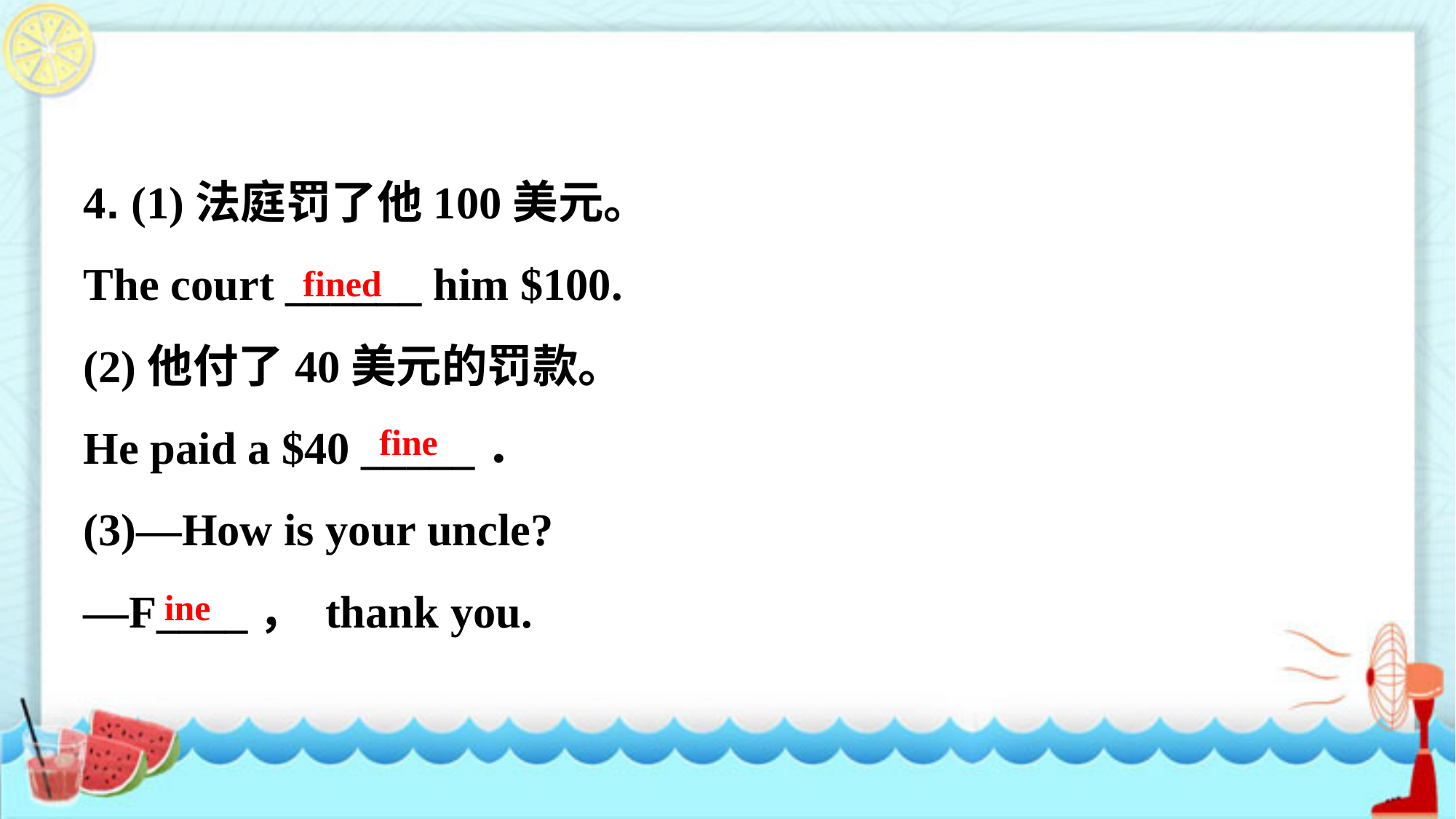

4. (1)法庭罚了他100美元。
The court ______ him $100.
(2)他付了40美元的罚款。
He paid a $40 _____．
(3)—How is your uncle?
—F____， thank you.
fined
fine
ine